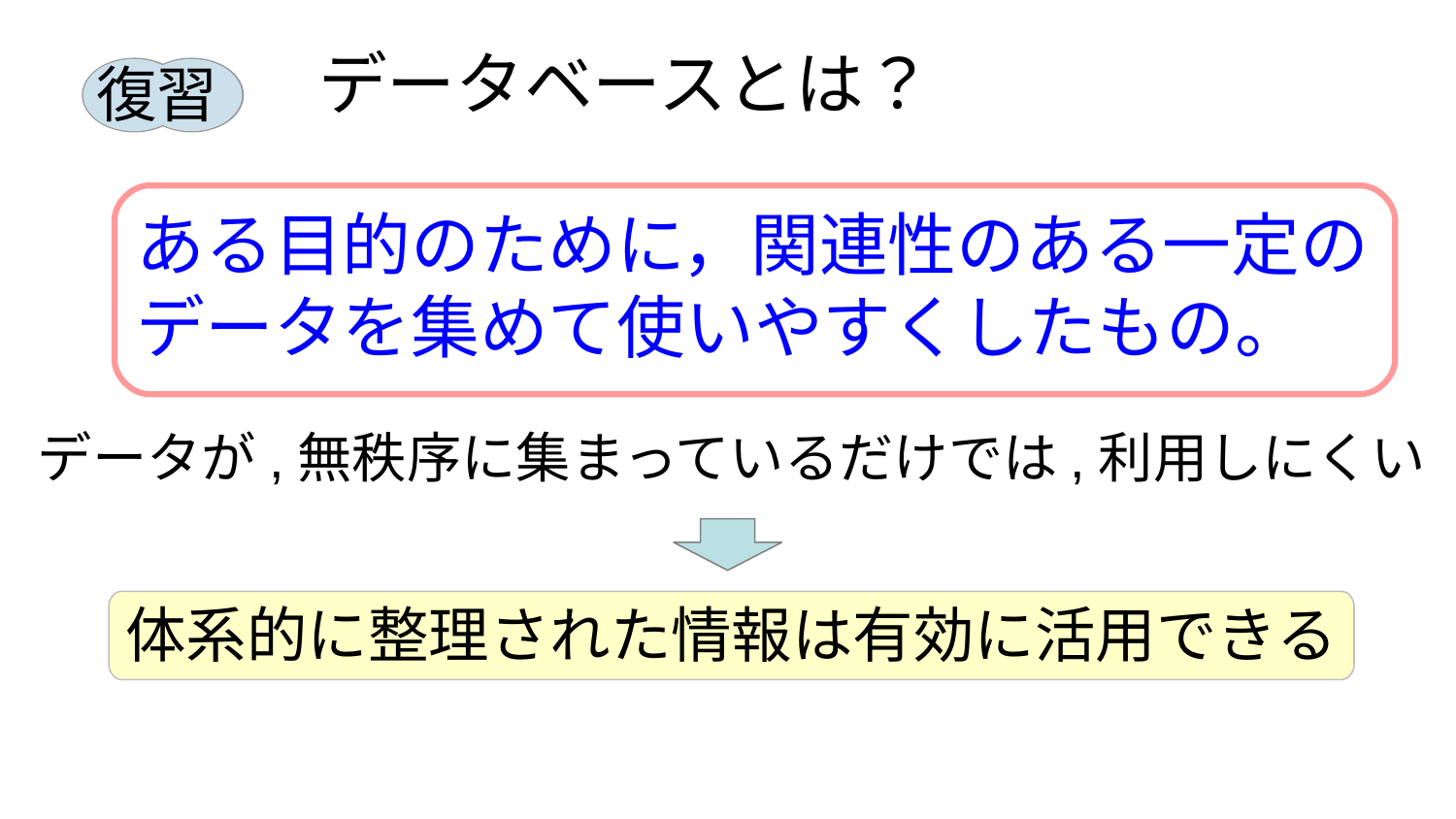

データベースとは？
復習

ある目的のために，関連性のある一定のデータを集めて使いやすくしたもの。
データが,無秩序に集まっているだけでは,利用しにくい

体系的に整理された情報は有効に活用できる